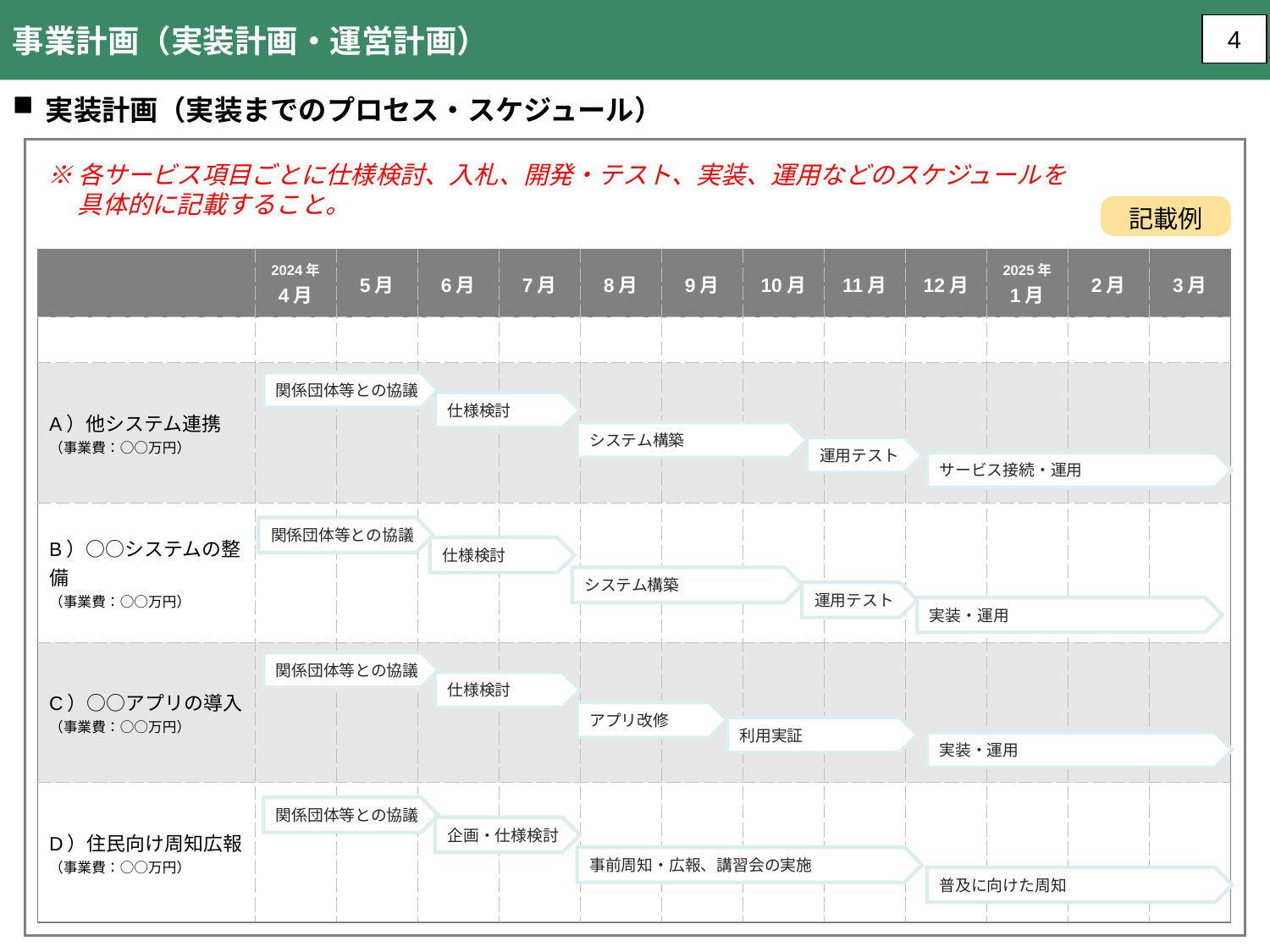

事業計画（実装計画・運営計画）
4
実装計画（実装までのプロセス・スケジュール）

※各サービス項目ごとに仕様検討、入札、開発・テスト、実装、運用などのスケジュールを
　 具体的に記載すること。
記載例
|  | 2024年 4月 | 5月 | 6月 | 7月 | 8月 | 9月 | 10月 | 11月 | 12月 | 2025年 1月 | 2月 | 3月 |
| --- | --- | --- | --- | --- | --- | --- | --- | --- | --- | --- | --- | --- |
|  |  |  |  |  |  |  |  |  |  |  |  |  |
| A）他システム連携 （事業費：○○万円） |  |  |  |  |  |  |  |  |  |  |  |  |
| B）○○システムの整備 （事業費：○○万円） |  |  |  |  |  |  |  |  |  |  |  |  |
| C）○○アプリの導入 （事業費：○○万円） |  |  |  |  |  |  |  |  |  |  |  |  |
| D）住民向け周知広報 （事業費：○○万円） |  |  |  |  |  |  |  |  |  |  |  |  |
関係団体等との協議
仕様検討
システム構築
運用テスト
サービス接続・運用
関係団体等との協議
仕様検討
システム構築
運用テスト
実装・運用
関係団体等との協議
仕様検討
アプリ改修
利用実証
実装・運用
関係団体等との協議
企画・仕様検討
事前周知・広報、講習会の実施
普及に向けた周知